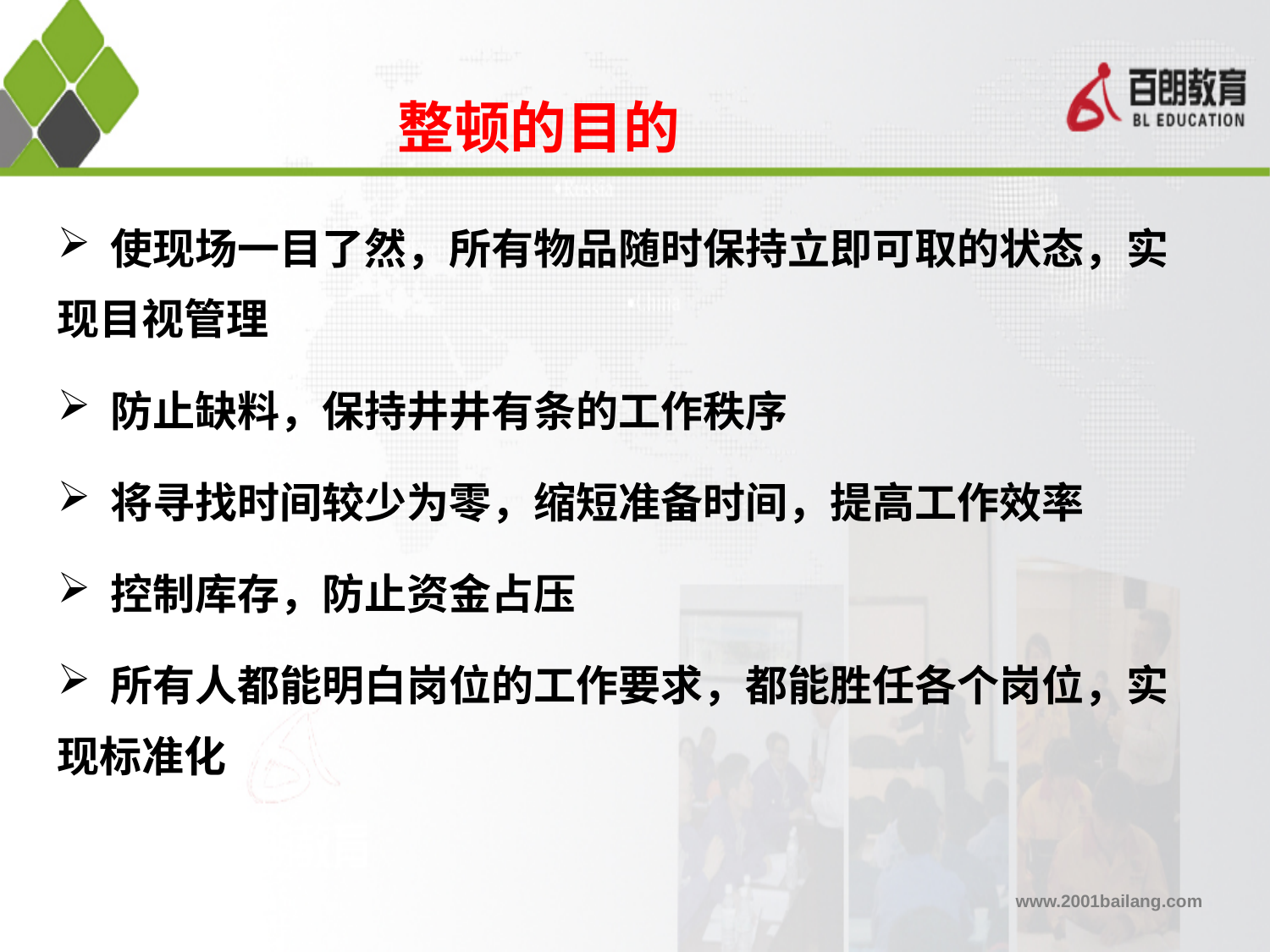

整顿的目的
 使现场一目了然，所有物品随时保持立即可取的状态，实现目视管理
 防止缺料，保持井井有条的工作秩序
 将寻找时间较少为零，缩短准备时间，提高工作效率
 控制库存，防止资金占压
 所有人都能明白岗位的工作要求，都能胜任各个岗位，实现标准化